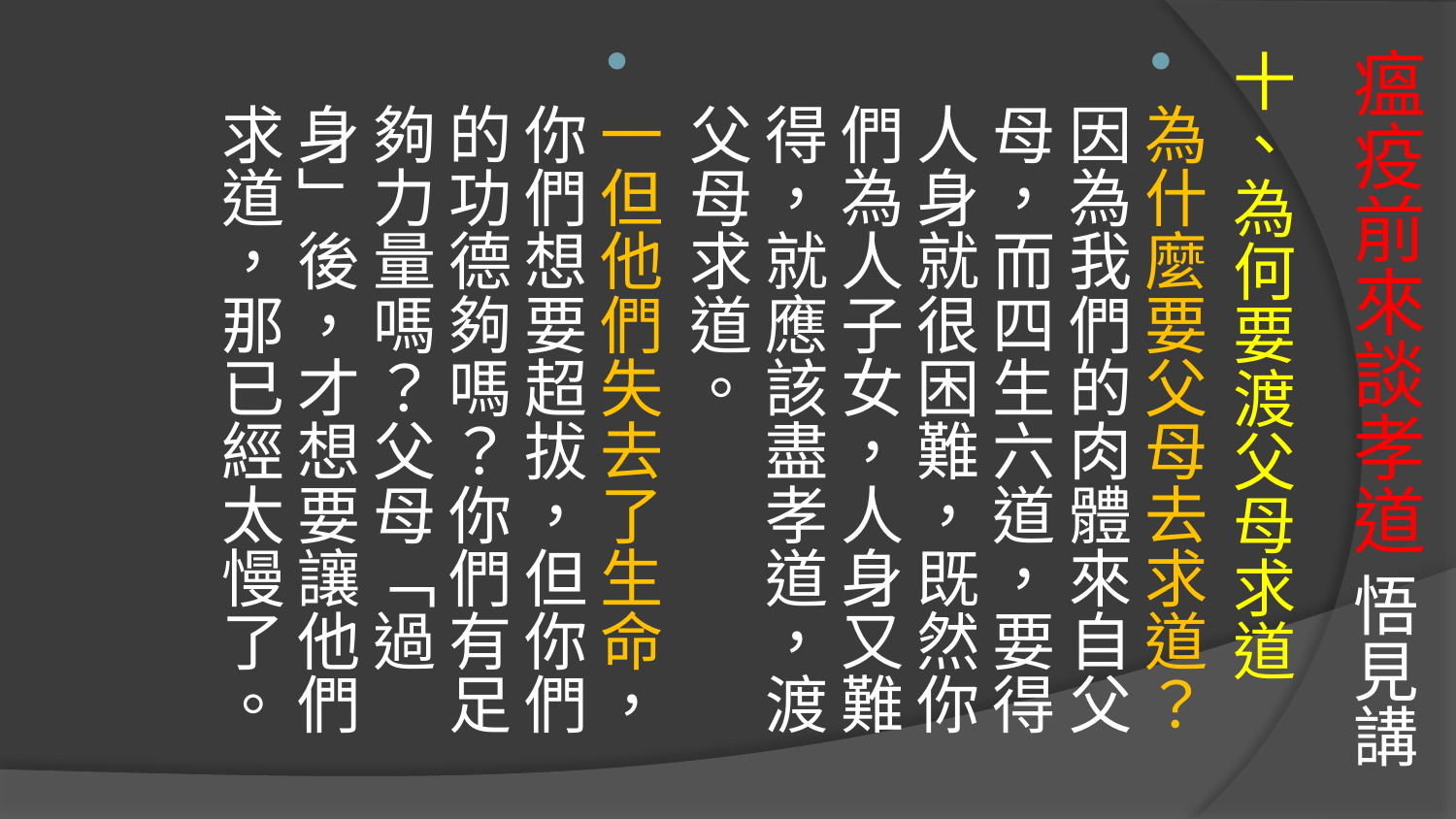

# 瘟疫前來談孝道 悟見講
十、為何要渡父母求道
為什麼要父母去求道？因為我們的肉體來自父母，而四生六道，要得人身就很困難，既然你們為人子女，人身又難得，就應該盡孝道，渡父母求道。
一但他們失去了生命，你們想要超拔，但你們的功德夠嗎？你們有足夠力量嗎？父母「過身」後，才想要讓他們求道，那已經太慢了。